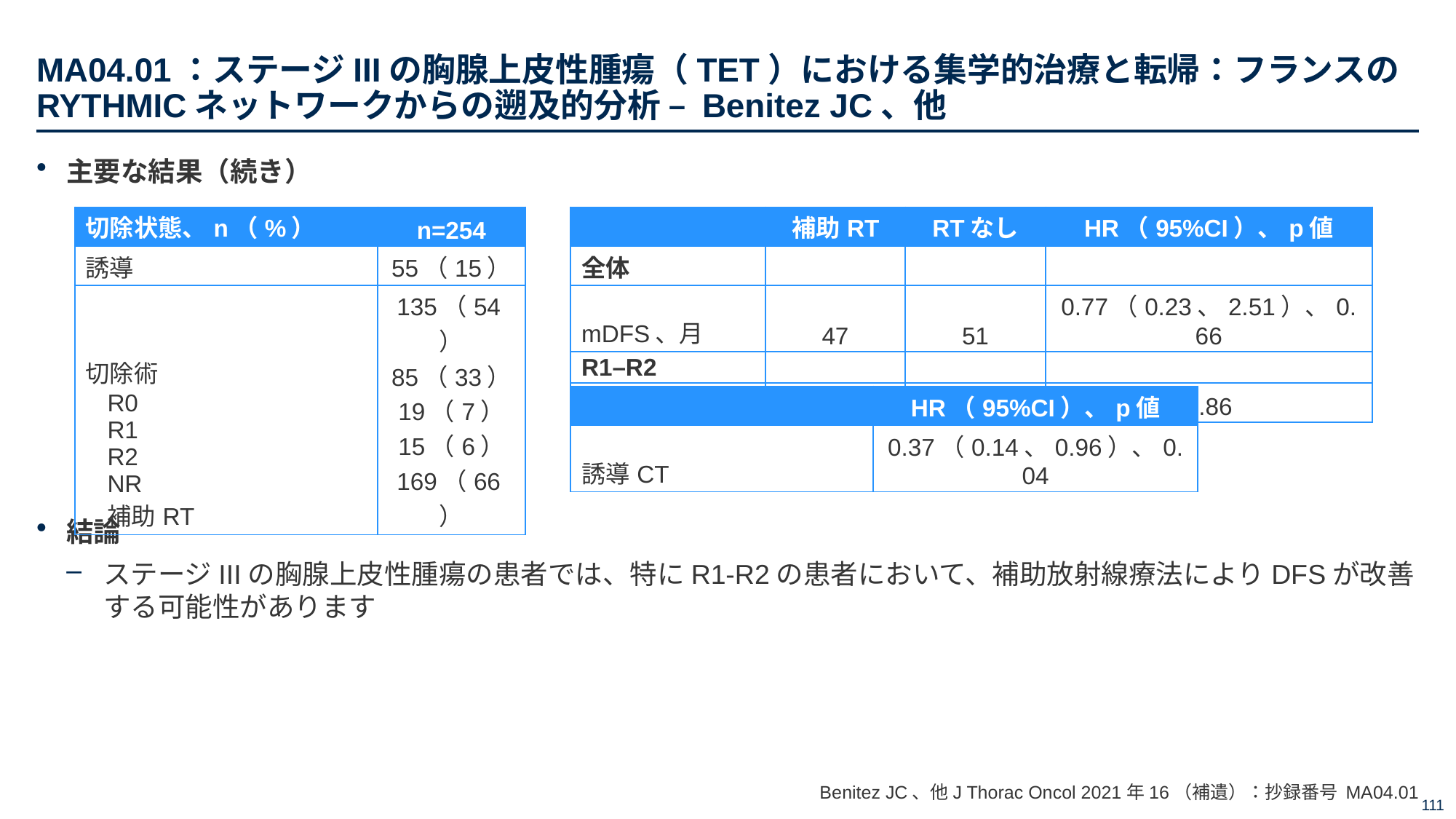

# MA04.01：ステージIIIの胸腺上皮性腫瘍（TET）における集学的治療と転帰：フランスのRYTHMICネットワークからの遡及的分析 – Benitez JC、他
主要な結果（続き）
結論
ステージIIIの胸腺上皮性腫瘍の患者では、特にR1-R2の患者において、補助放射線療法によりDFSが改善する可能性があります

| 切除状態、n（%） | n=254 |
| --- | --- |
| 誘導 | 55（15） |
| 切除術 R0 R1 R2 NR 補助RT | 135（54） 85（33） 19（7） 15（6） 169（66） |
|  | 補助RT | RTなし | HR（95%CI）、p値 |
| --- | --- | --- | --- |
| 全体 |  |  |  |
| mDFS、月 | 47 | 51 | 0.77（0.23、2.51）、0.66 |
| R1–R2 |  |  |  |
| mDFS、月 | 51 | 22 | 0.86 |
|  | HR（95%CI）、p値 |
| --- | --- |
| 誘導CT | 0.37（0.14、0.96）、0.04 |
Benitez JC、他J Thorac Oncol 2021年16（補遺）：抄録番号 MA04.01